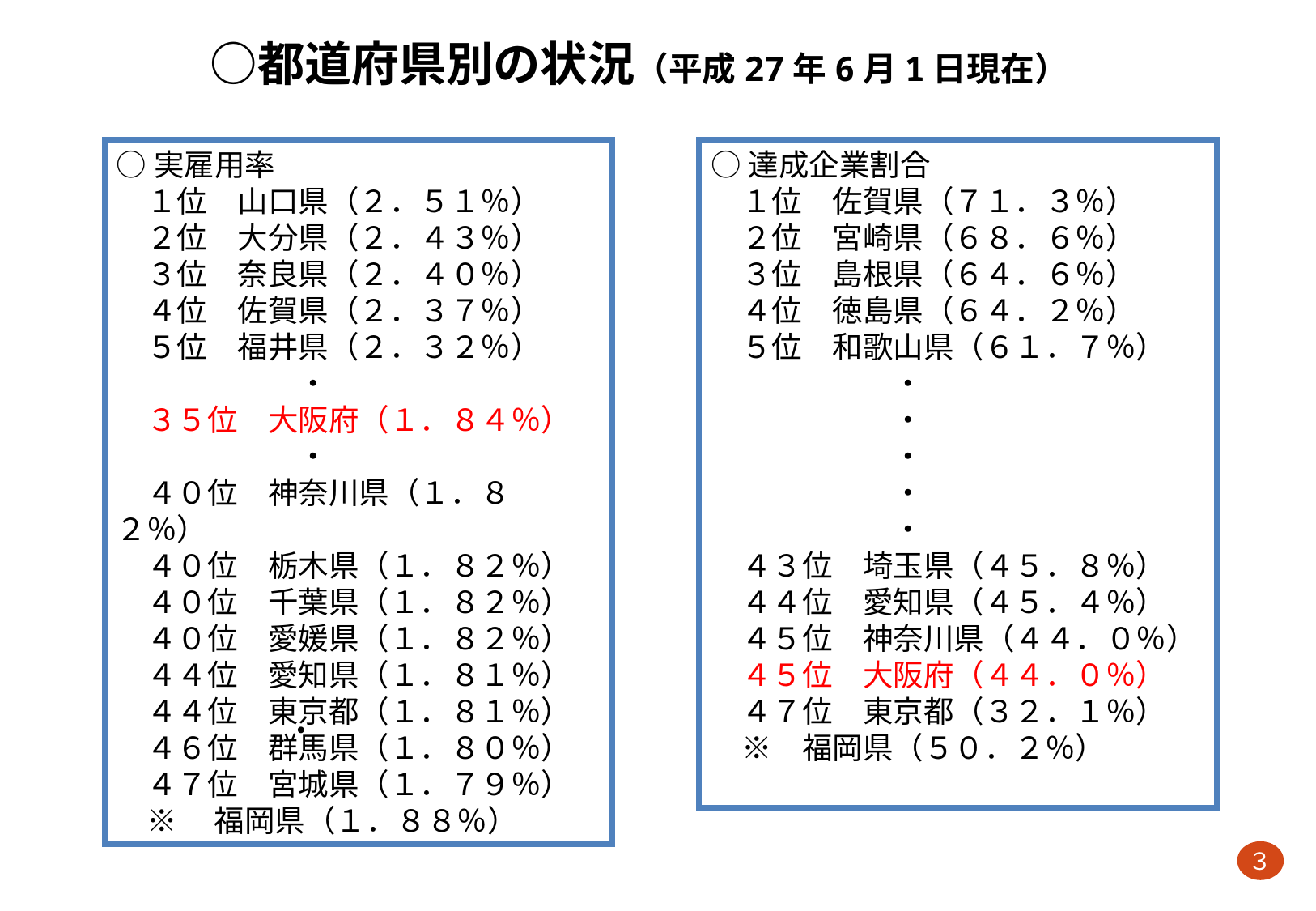

# ○都道府県別の状況（平成27年6月1日現在）
○実雇用率
　１位　山口県（２．５１％）
　２位　大分県（２．４３％）
　３位　奈良県（２．４０％）
　４位　佐賀県（２．３７％）
　５位　福井県（２．３２％）
　　　　　　・
　３５位　大阪府（１．８４％）
　　　　　　・
　４０位　神奈川県（１．８２％）
　４０位　栃木県（１．８２％）
　４０位　千葉県（１．８２％）
　４０位　愛媛県（１．８２％）
　４４位　愛知県（１．８１％）
　４４位　東京都（１．８１％）
　４６位　群馬県（１．８０％）
　４７位　宮城県（１．７９％）
　※ 　福岡県（１．８８％）
○達成企業割合
　１位　佐賀県（７１．３％）
　２位　宮崎県（６８．６％）
　３位　島根県（６４．６％）
　４位　徳島県（６４．２％）
　５位　和歌山県（６１．７％）
　　　　　　・
　　　　　　・
　　　　　　・
　　　　　　・
　　　　　　・
　４３位　埼玉県（４５．８％）
　４４位　愛知県（４５．４％）
　４５位　神奈川県（４４．０％）
　４５位　大阪府（４４．０％）
　４７位　東京都（３２．１％）
　※　福岡県（５０．２％）

３